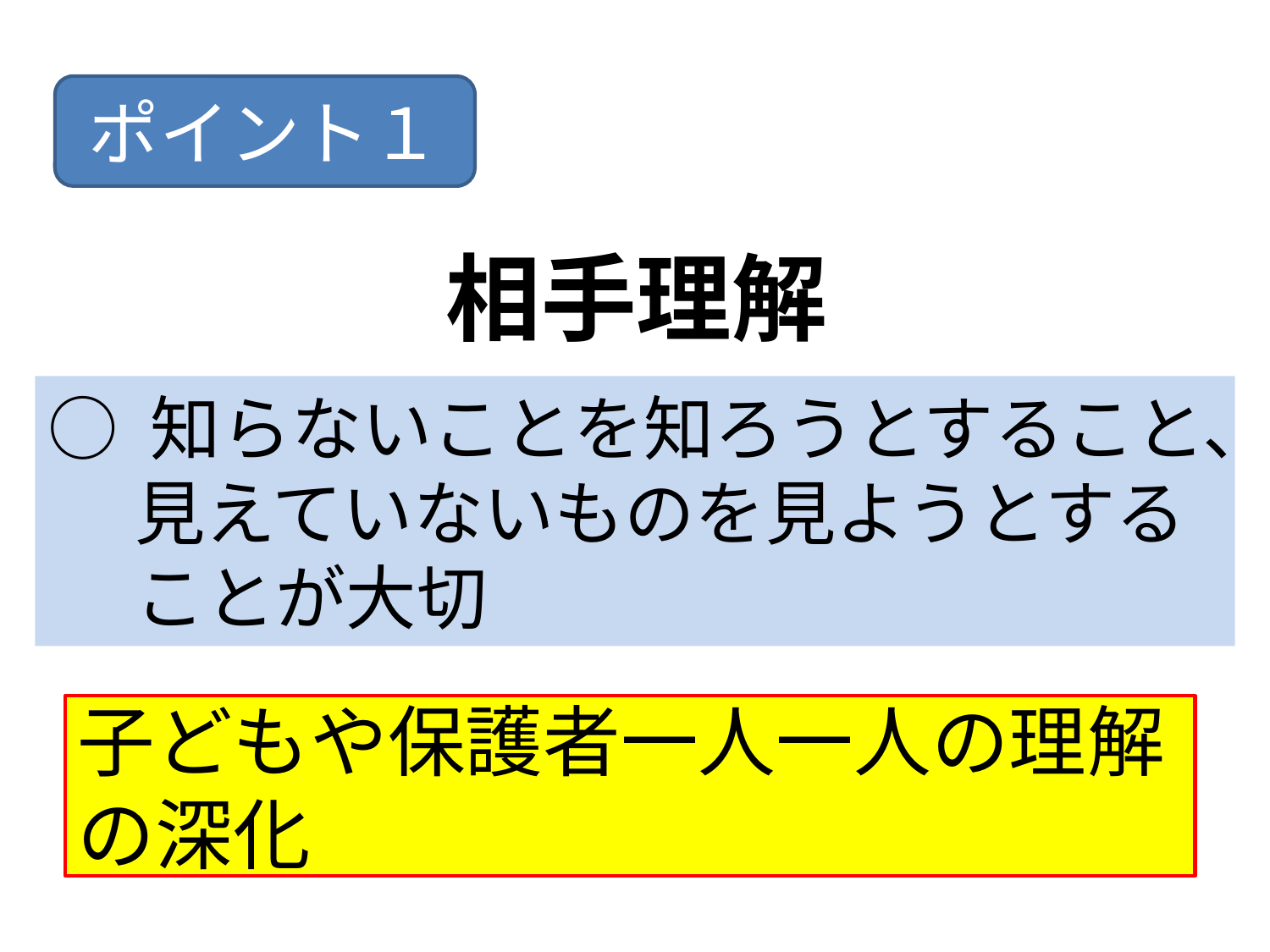

ポイント１
相手理解
○ 知らないことを知ろうとすること、見えていないものを見ようとすることが大切
子どもや保護者一人一人の理解の深化